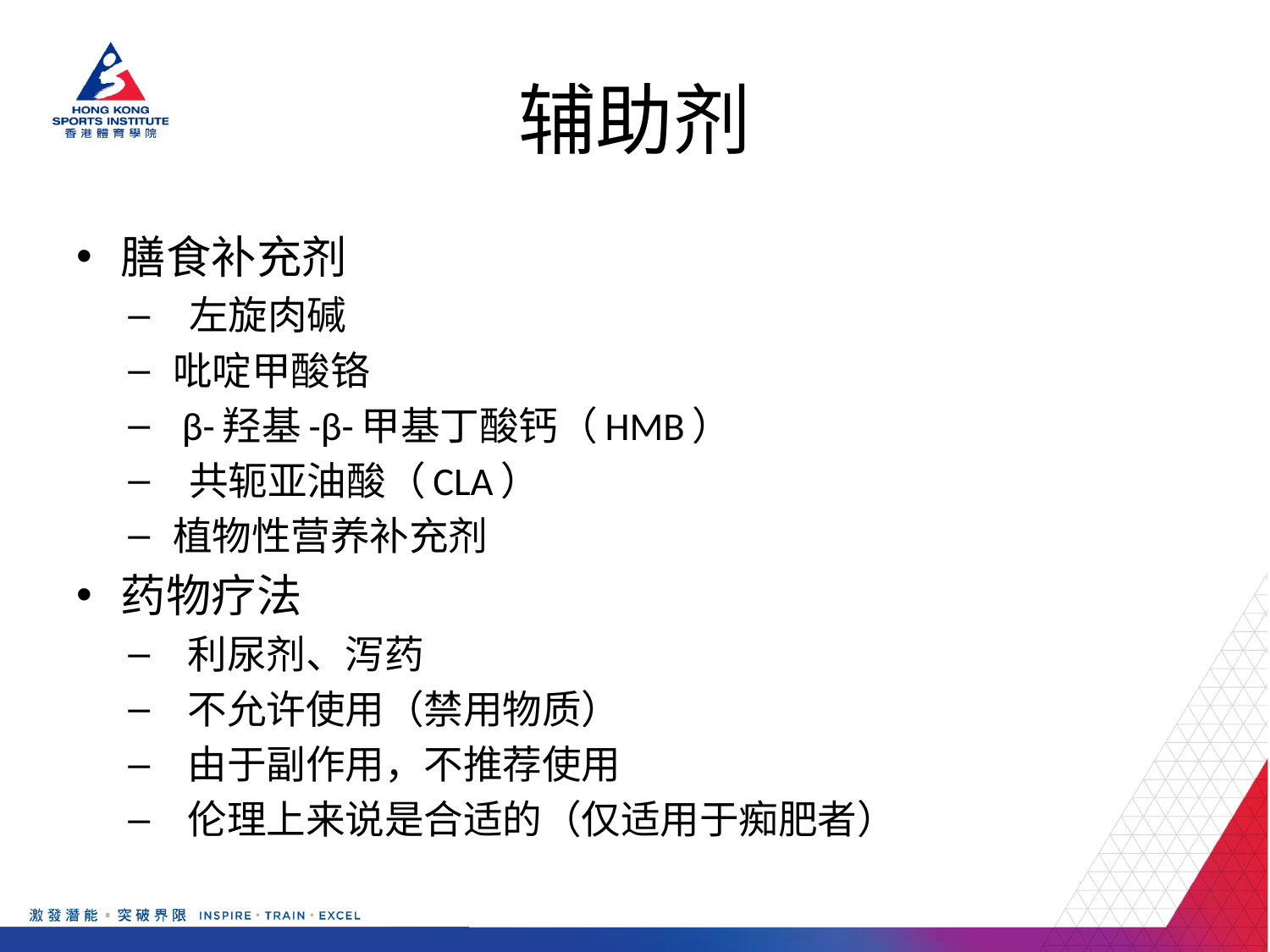

# 辅助剂
膳食补充剂
 左旋肉碱
吡啶甲酸铬
 β-羟基-β-甲基丁酸钙（HMB）
 共轭亚油酸（CLA）
植物性营养补充剂
药物疗法
利尿剂、泻药
不允许使用（禁用物质）
由于副作用，不推荐使用
伦理上来说是合适的（仅适用于痴肥者）